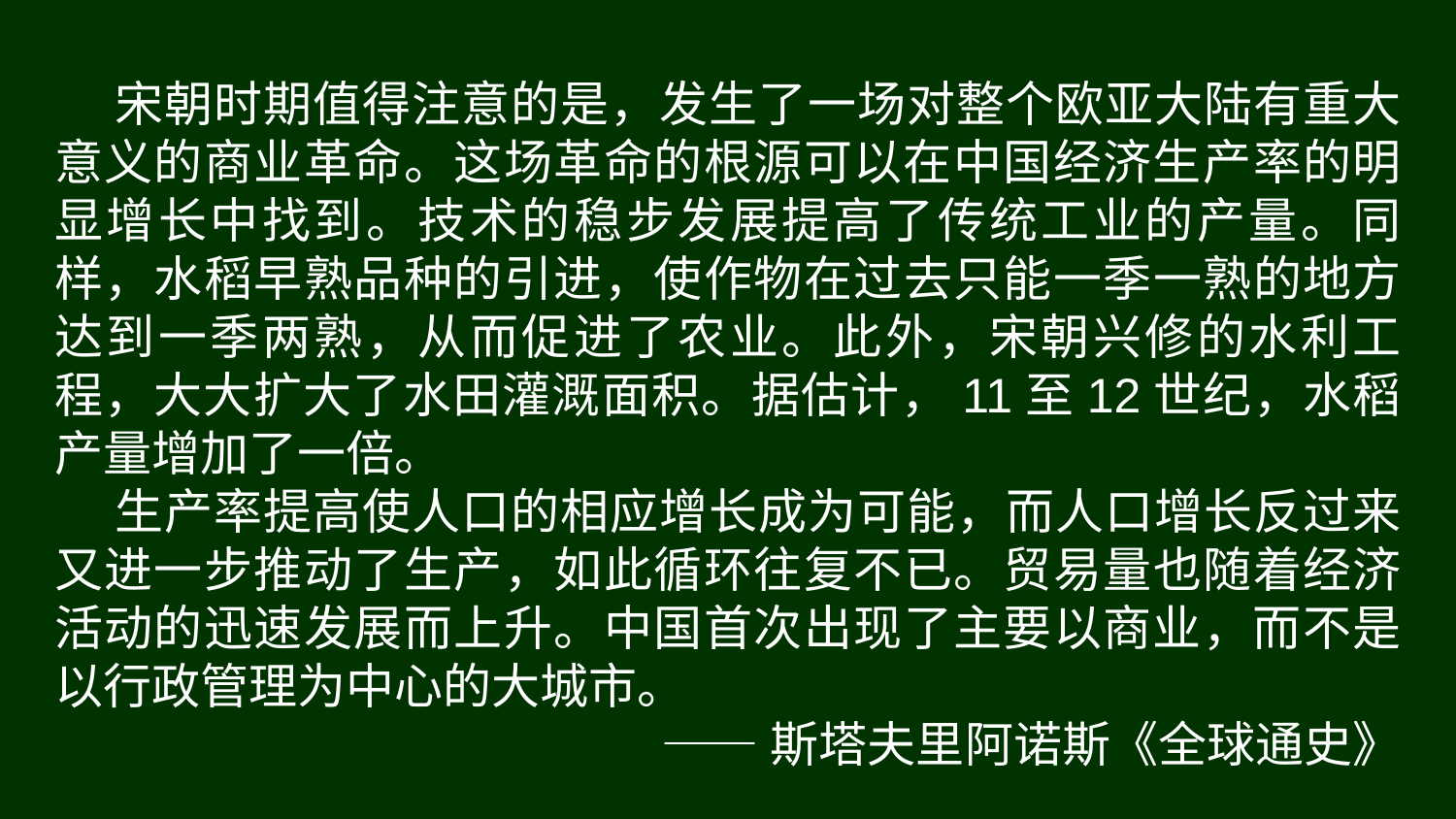

宋朝时期值得注意的是，发生了一场对整个欧亚大陆有重大意义的商业革命。这场革命的根源可以在中国经济生产率的明显增长中找到。技术的稳步发展提高了传统工业的产量。同样，水稻早熟品种的引进，使作物在过去只能一季一熟的地方达到一季两熟，从而促进了农业。此外，宋朝兴修的水利工程，大大扩大了水田灌溉面积。据估计，11至12世纪，水稻产量增加了一倍。
    生产率提高使人口的相应增长成为可能，而人口增长反过来又进一步推动了生产，如此循环往复不已。贸易量也随着经济活动的迅速发展而上升。中国首次出现了主要以商业，而不是以行政管理为中心的大城市。
——斯塔夫里阿诺斯《全球通史》